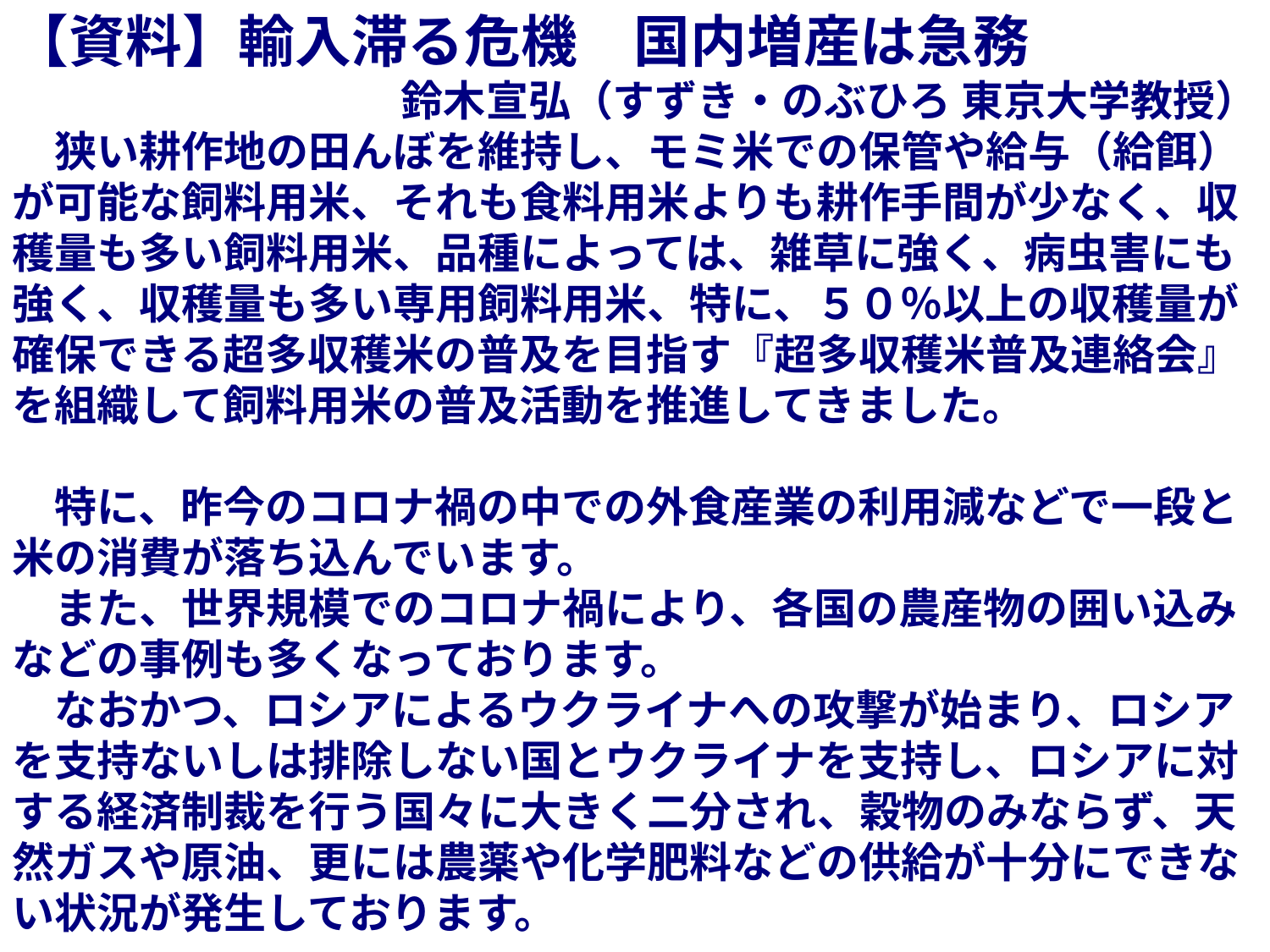

【資料】輸入滞る危機　国内増産は急務
鈴木宣弘（すずき・のぶひろ 東京大学教授）
　狭い耕作地の田んぼを維持し、モミ米での保管や給与（給餌）が可能な飼料用米、それも食料用米よりも耕作手間が少なく、収穫量も多い飼料用米、品種によっては、雑草に強く、病虫害にも強く、収穫量も多い専用飼料用米、特に、５０％以上の収穫量が確保できる超多収穫米の普及を目指す『超多収穫米普及連絡会』を組織して飼料用米の普及活動を推進してきました。
　特に、昨今のコロナ禍の中での外食産業の利用減などで一段と米の消費が落ち込んでいます。
　また、世界規模でのコロナ禍により、各国の農産物の囲い込みなどの事例も多くなっております。
　なおかつ、ロシアによるウクライナへの攻撃が始まり、ロシアを支持ないしは排除しない国とウクライナを支持し、ロシアに対する経済制裁を行う国々に大きく二分され、穀物のみならず、天然ガスや原油、更には農薬や化学肥料などの供給が十分にできない状況が発生しております。